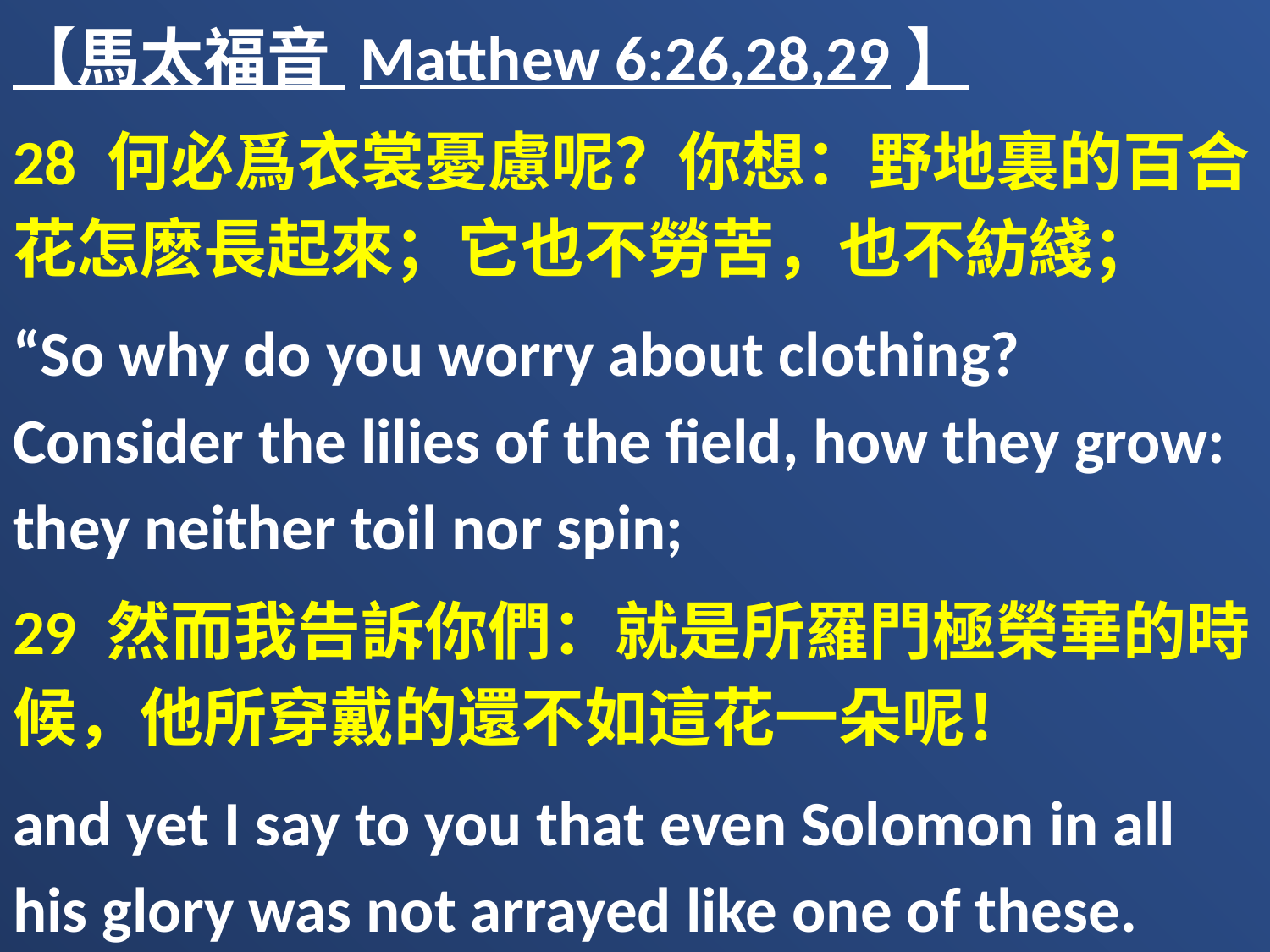

【馬太福音 Matthew 6:26,28,29】
28 何必爲衣裳憂慮呢？你想：野地裏的百合花怎麽長起來；它也不勞苦，也不紡綫；
“So why do you worry about clothing? Consider the lilies of the field, how they grow: they neither toil nor spin;
29 然而我告訴你們：就是所羅門極榮華的時候，他所穿戴的還不如這花一朵呢！
and yet I say to you that even Solomon in all his glory was not arrayed like one of these.